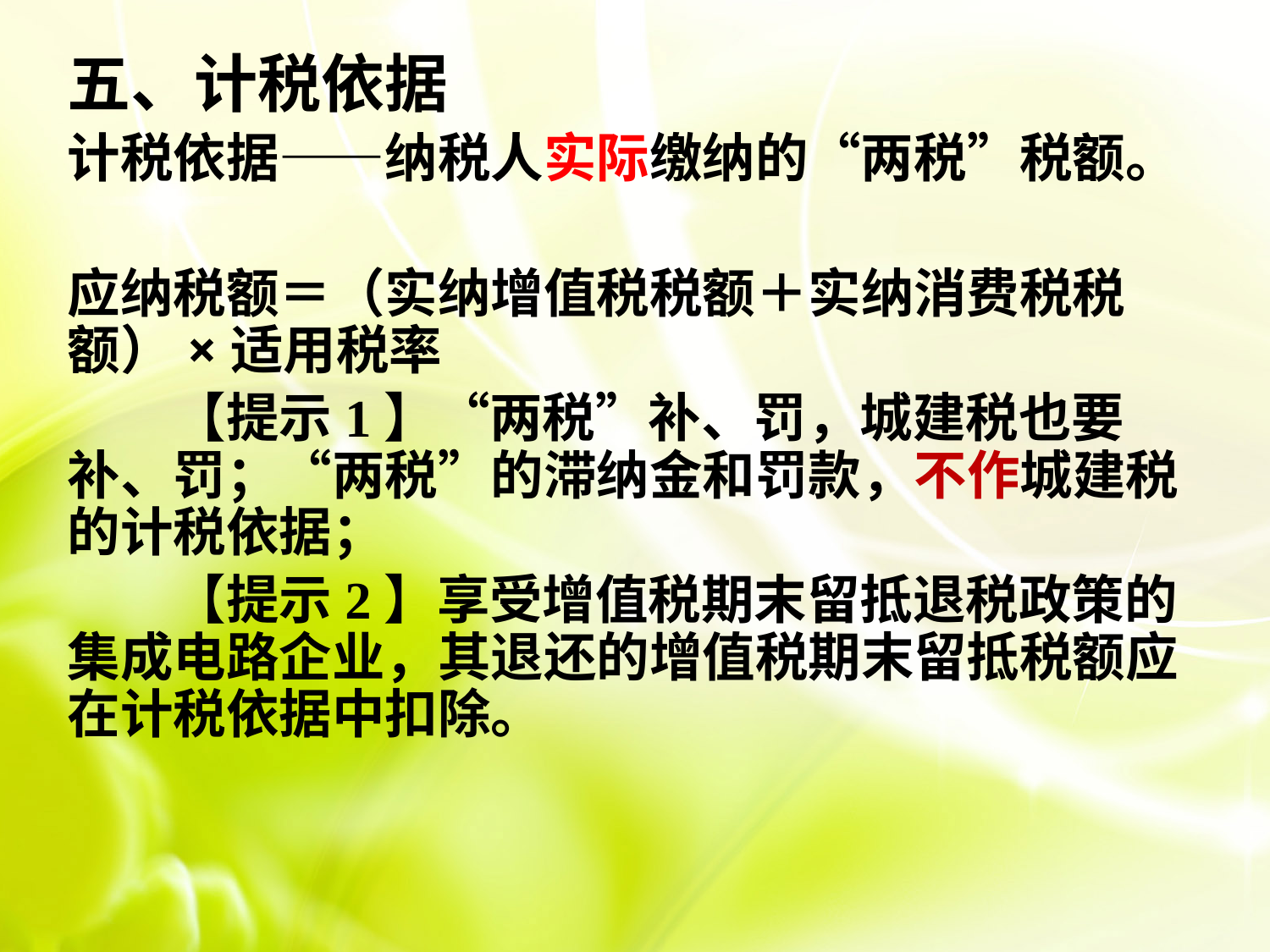

五、计税依据
计税依据——纳税人实际缴纳的“两税”税额。

应纳税额＝（实纳增值税税额＋实纳消费税税额）×适用税率
　　【提示1】“两税”补、罚，城建税也要补、罚；“两税”的滞纳金和罚款，不作城建税的计税依据；
　　【提示2】享受增值税期末留抵退税政策的集成电路企业，其退还的增值税期末留抵税额应在计税依据中扣除。